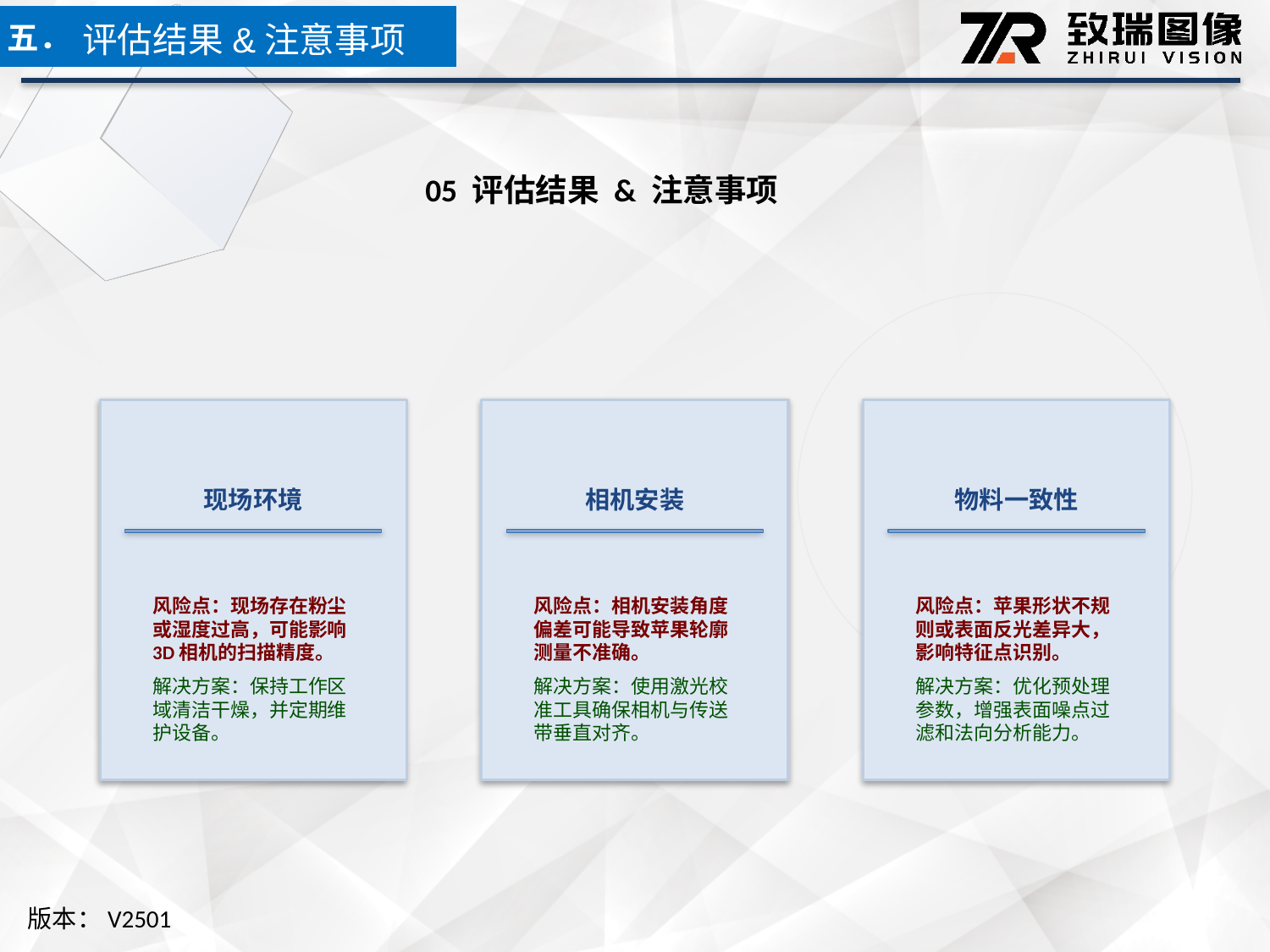

五．
评估结果&注意事项

05 评估结果 & 注意事项

现场环境

相机安装

物料一致性

风险点：现场存在粉尘或湿度过高，可能影响3D相机的扫描精度。
解决方案：保持工作区域清洁干燥，并定期维护设备。

风险点：相机安装角度偏差可能导致苹果轮廓测量不准确。
解决方案：使用激光校准工具确保相机与传送带垂直对齐。

风险点：苹果形状不规则或表面反光差异大，影响特征点识别。
解决方案：优化预处理参数，增强表面噪点过滤和法向分析能力。